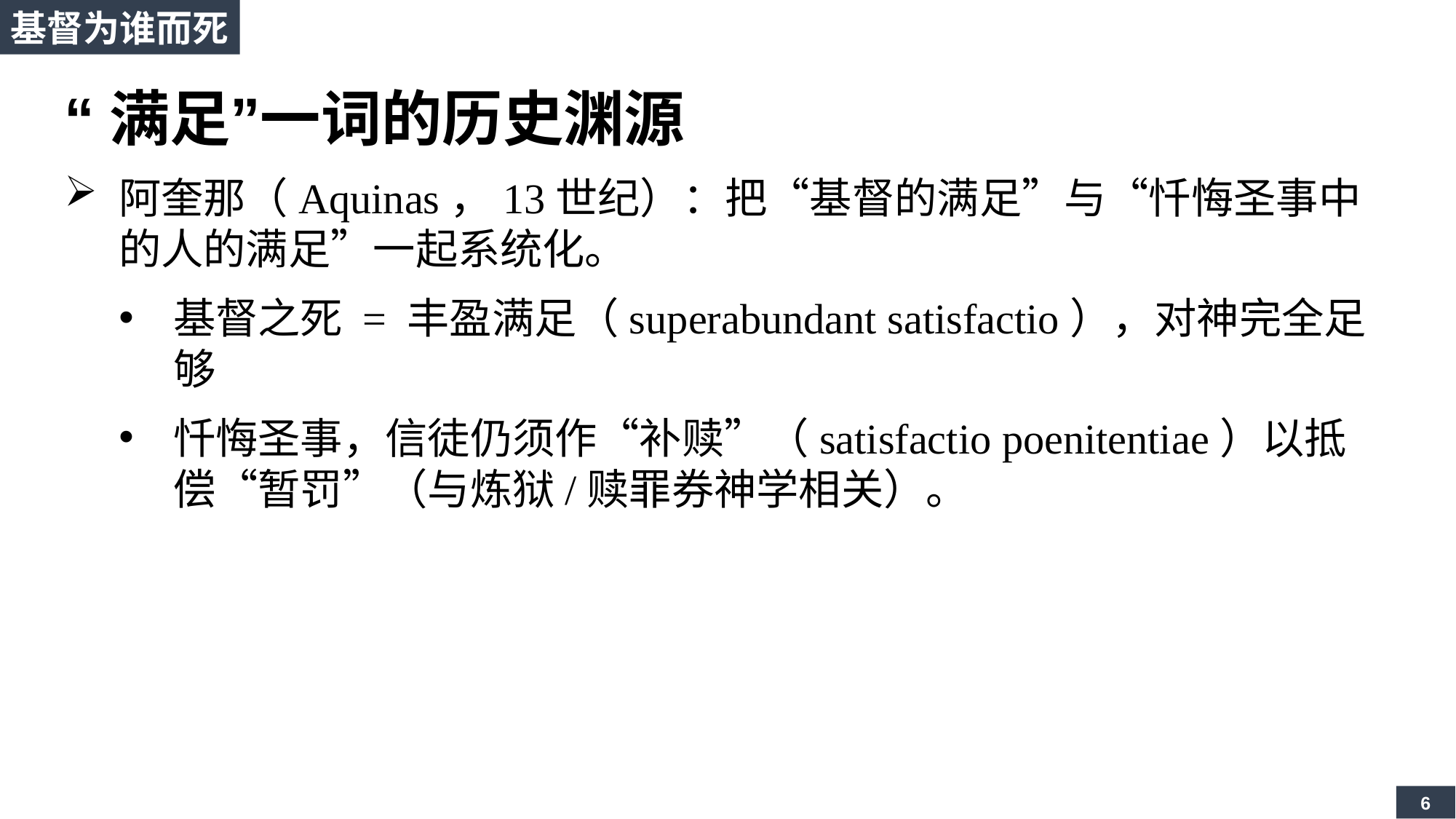

基督为谁而死
“满足”一词的历史渊源
阿奎那（Aquinas，13世纪）：把“基督的满足”与“忏悔圣事中的人的满足”一起系统化。
基督之死 = 丰盈满足（superabundant satisfactio），对神完全足够
忏悔圣事，信徒仍须作“补赎”（satisfactio poenitentiae）以抵偿“暂罚”（与炼狱/赎罪券神学相关）。
6